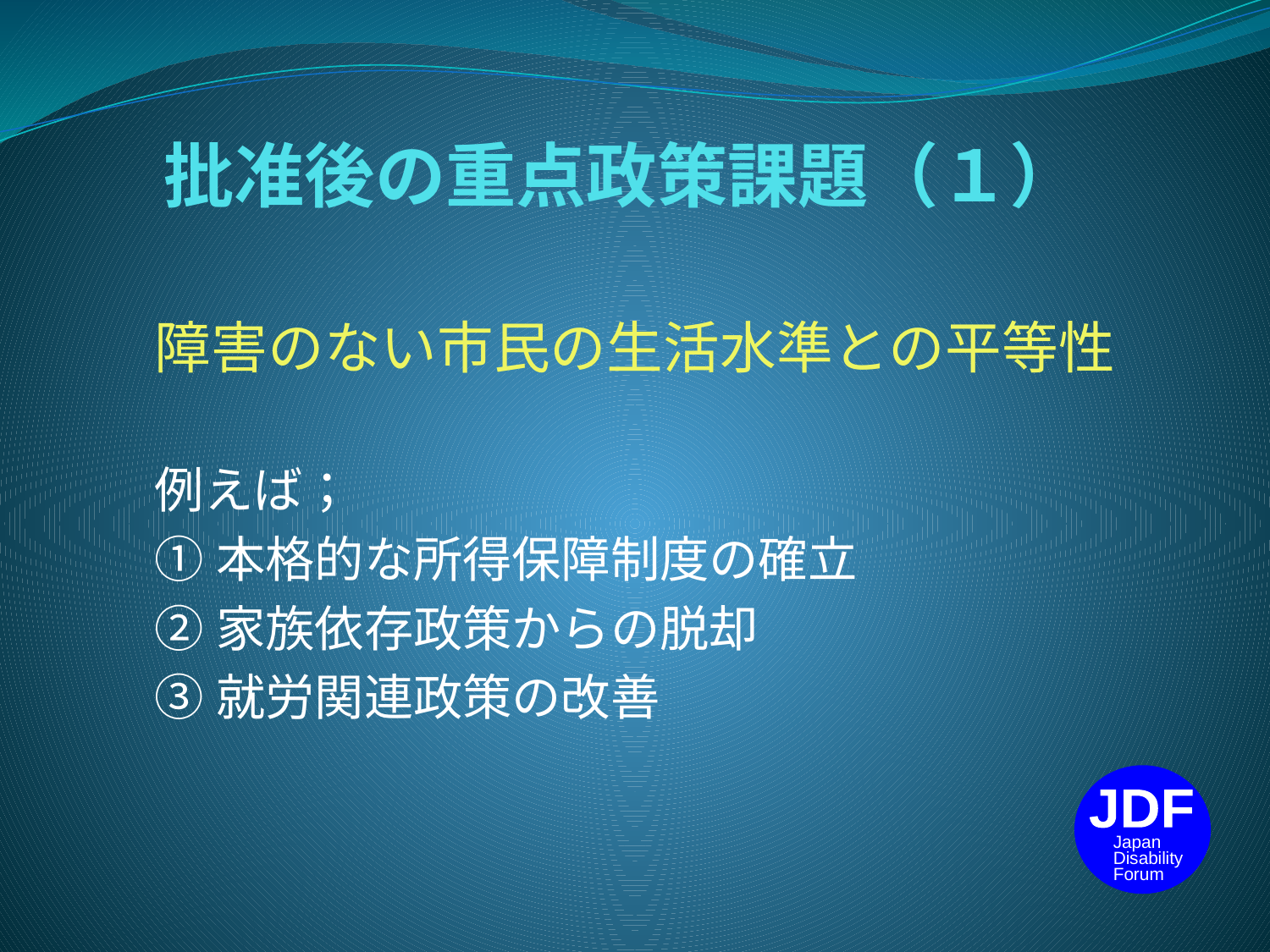

# 批准後の重点政策課題（１）
障害のない市民の生活水準との平等性

例えば；
①本格的な所得保障制度の確立
②家族依存政策からの脱却
③就労関連政策の改善

JDF
Japan Disability
Forum